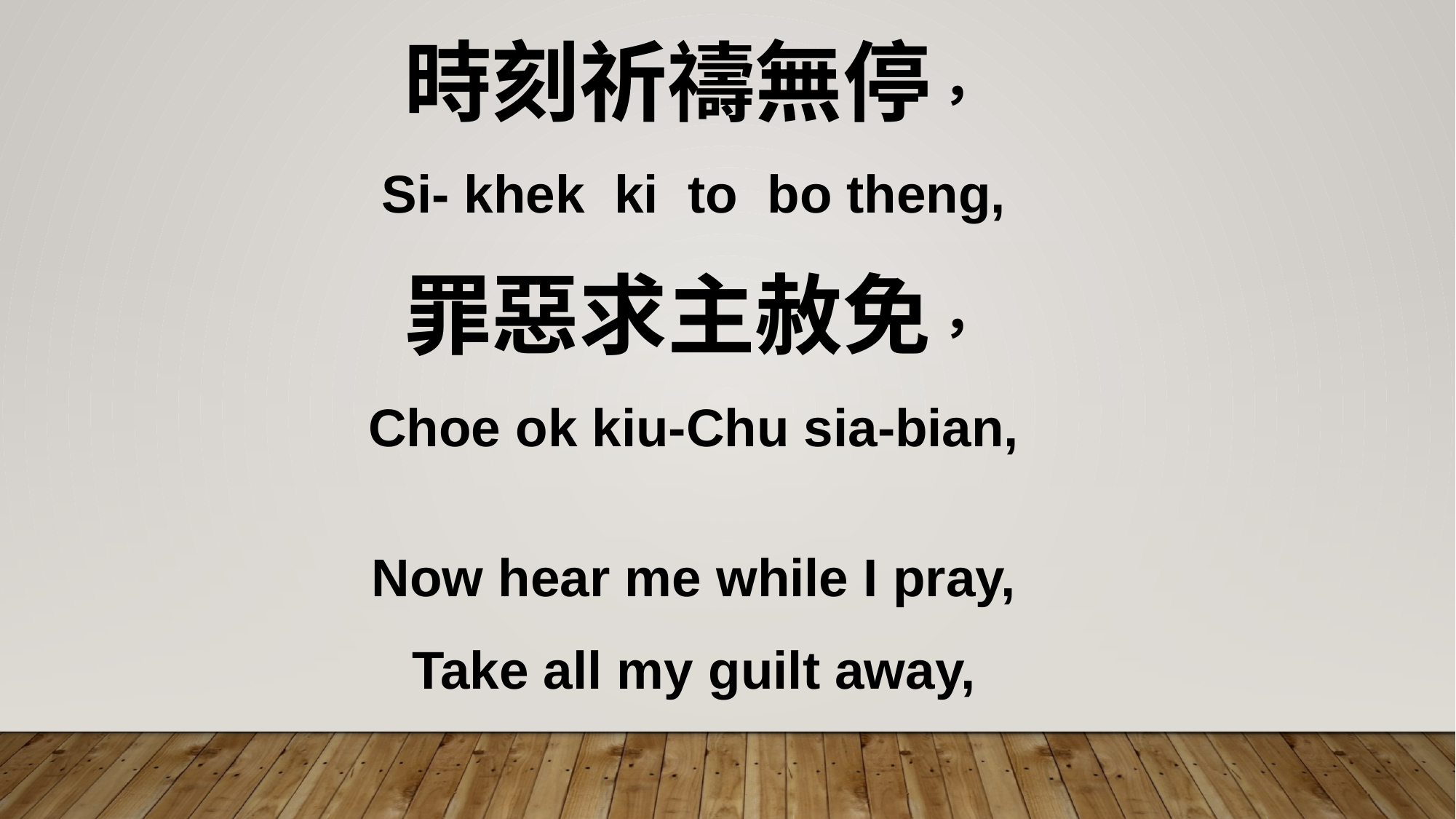

時刻祈禱無停，
Si- khek  ki  to  bo theng,
罪惡求主赦免，
Choe ok kiu-Chu sia-bian,

Now hear me while I pray,
Take all my guilt away,